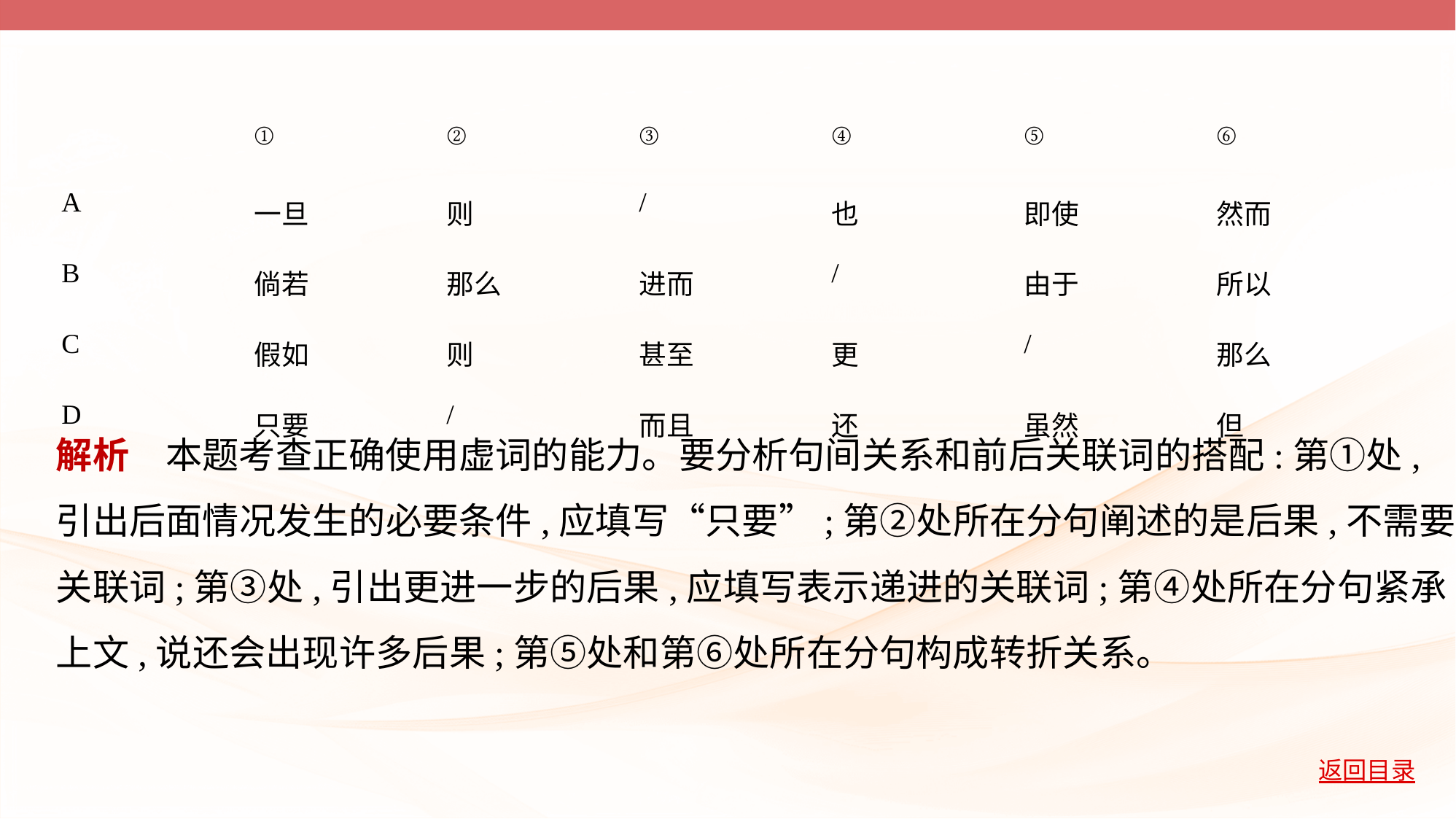

|  | ① | ② | ③ | ④ | ⑤ | ⑥ |
| --- | --- | --- | --- | --- | --- | --- |
| A | 一旦 | 则 | / | 也 | 即使 | 然而 |
| B | 倘若 | 那么 | 进而 | / | 由于 | 所以 |
| C | 假如 | 则 | 甚至 | 更 | / | 那么 |
| D | 只要 | / | 而且 | 还 | 虽然 | 但 |

解析　本题考查正确使用虚词的能力。要分析句间关系和前后关联词的搭配:第①处,
引出后面情况发生的必要条件,应填写“只要”;第②处所在分句阐述的是后果,不需要
关联词;第③处,引出更进一步的后果,应填写表示递进的关联词;第④处所在分句紧承
上文,说还会出现许多后果;第⑤处和第⑥处所在分句构成转折关系。